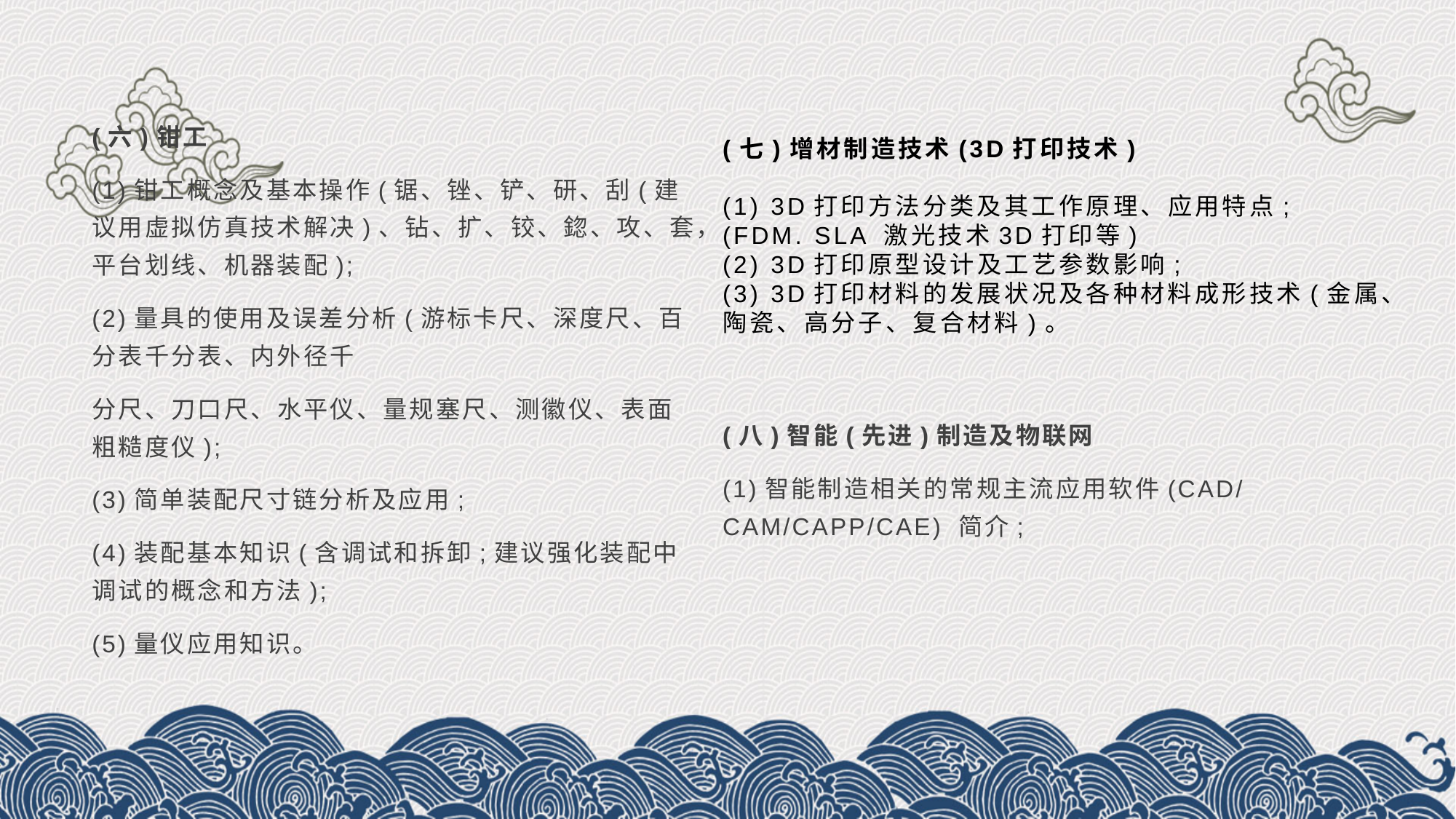

# (七)增材制造技术(3D打印技术) (1) 3D打印方法分类及其工作原理、应用特点; (FDM. SLA 激光技术3D打印等) (2) 3D打印原型设计及工艺参数影响; (3) 3D打印材料的发展状况及各种材料成形技术(金属、陶瓷、高分子、复合材料)。
(六)钳工
(1)钳工概念及基本操作(锯、锉、铲、研、刮(建议用虚拟仿真技术解决)、钻、扩、铰、鍃、攻、套，平台划线、机器装配);
(2)量具的使用及误差分析(游标卡尺、深度尺、百分表千分表、内外径千
分尺、刀口尺、水平仪、量规塞尺、测徽仪、表面粗糙度仪);
(3)简单装配尺寸链分析及应用;
(4)装配基本知识(含调试和拆卸;建议强化装配中调试的概念和方法);
(5)量仪应用知识。
(八)智能(先进)制造及物联网
(1)智能制造相关的常规主流应用软件(CAD/CAM/CAPP/CAE) 简介;